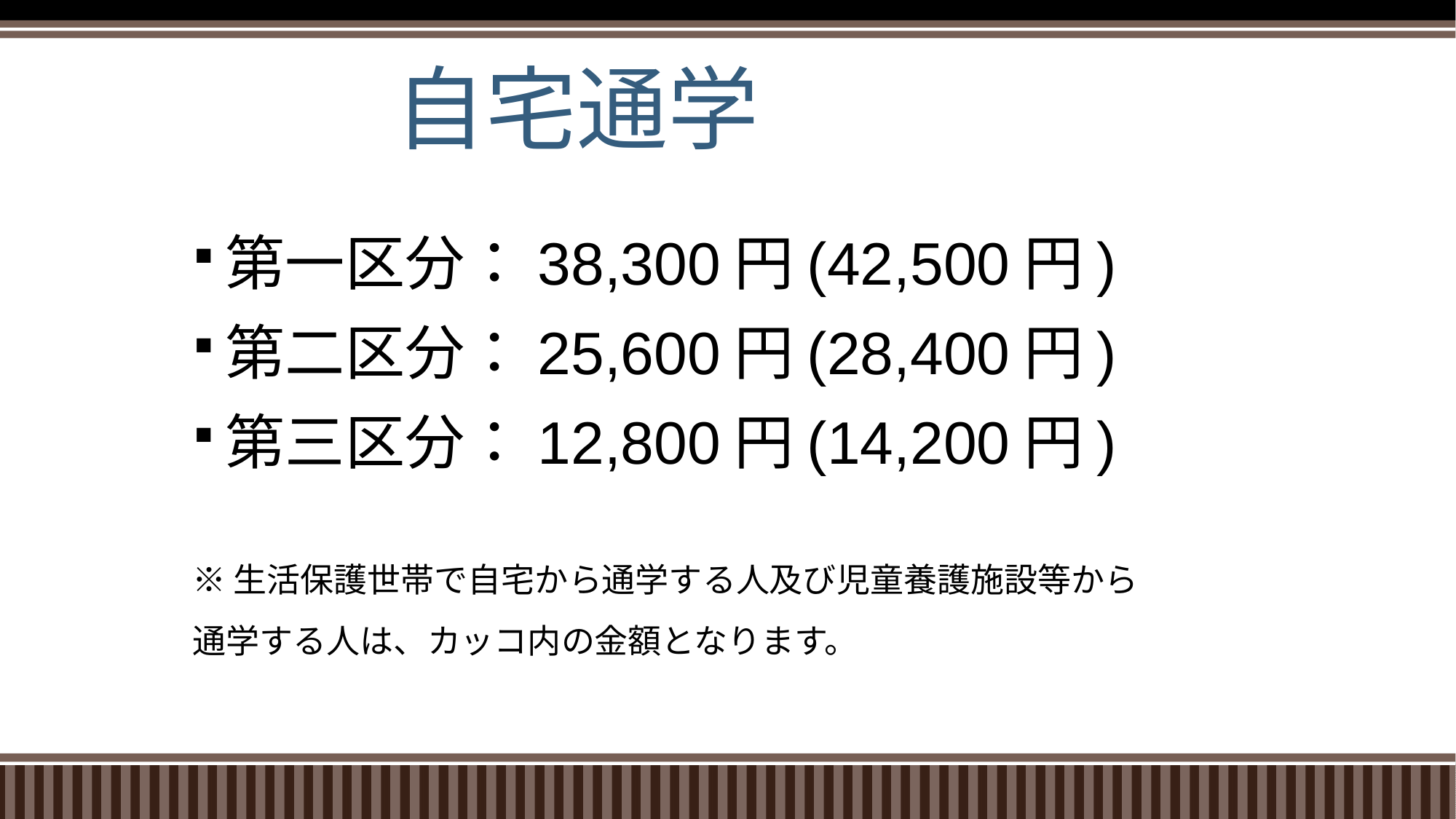

# 自宅通学
第一区分：38,300円(42,500円)
第二区分：25,600円(28,400円)
第三区分：12,800円(14,200円)

※生活保護世帯で自宅から通学する人及び児童養護施設等から
通学する人は、カッコ内の金額となります。